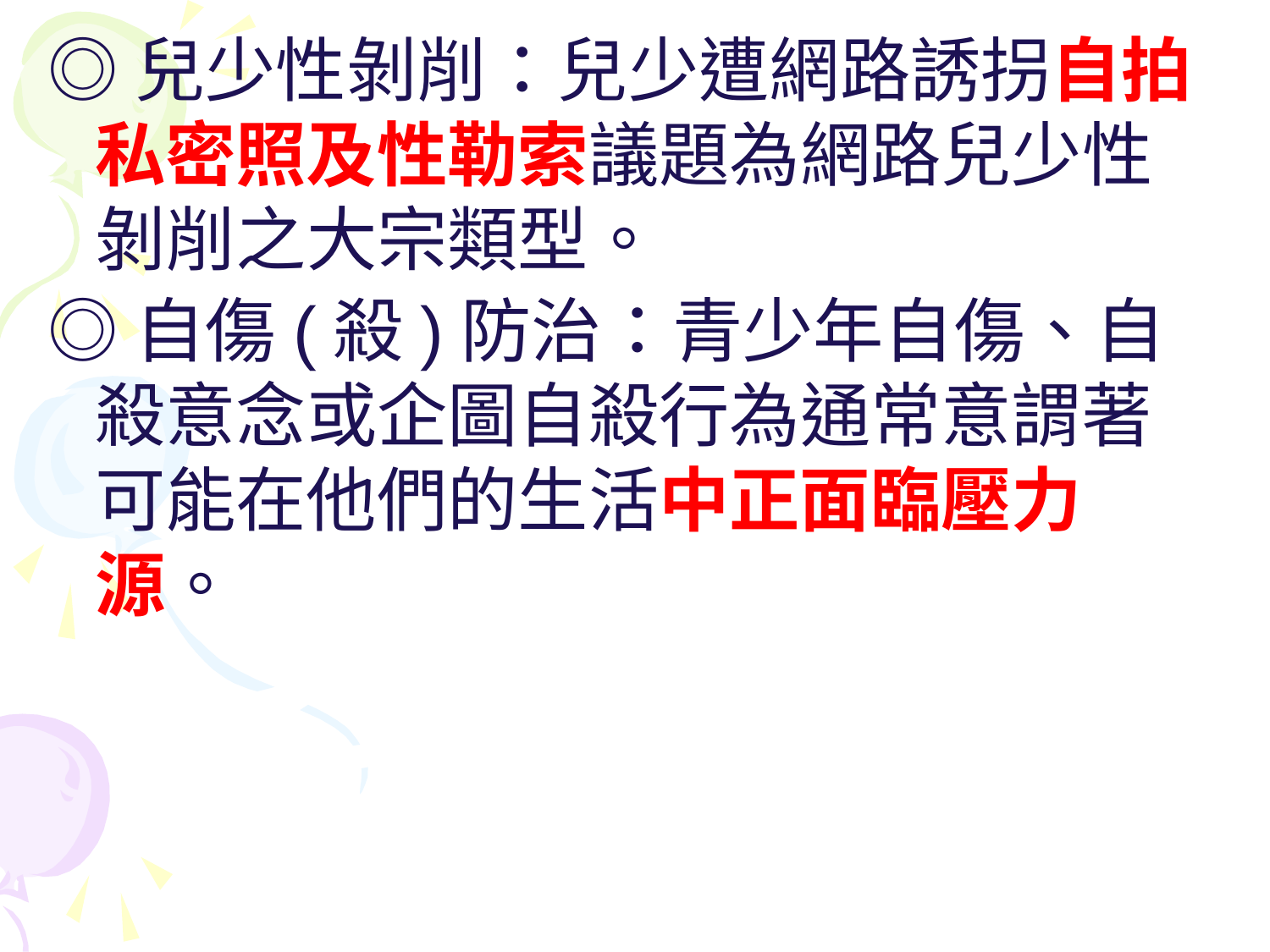

◎兒少性剝削：兒少遭網路誘拐自拍私密照及性勒索議題為網路兒少性剝削之大宗類型。
◎自傷(殺)防治：青少年自傷、自殺意念或企圖自殺行為通常意謂著可能在他們的生活中正面臨壓力源。